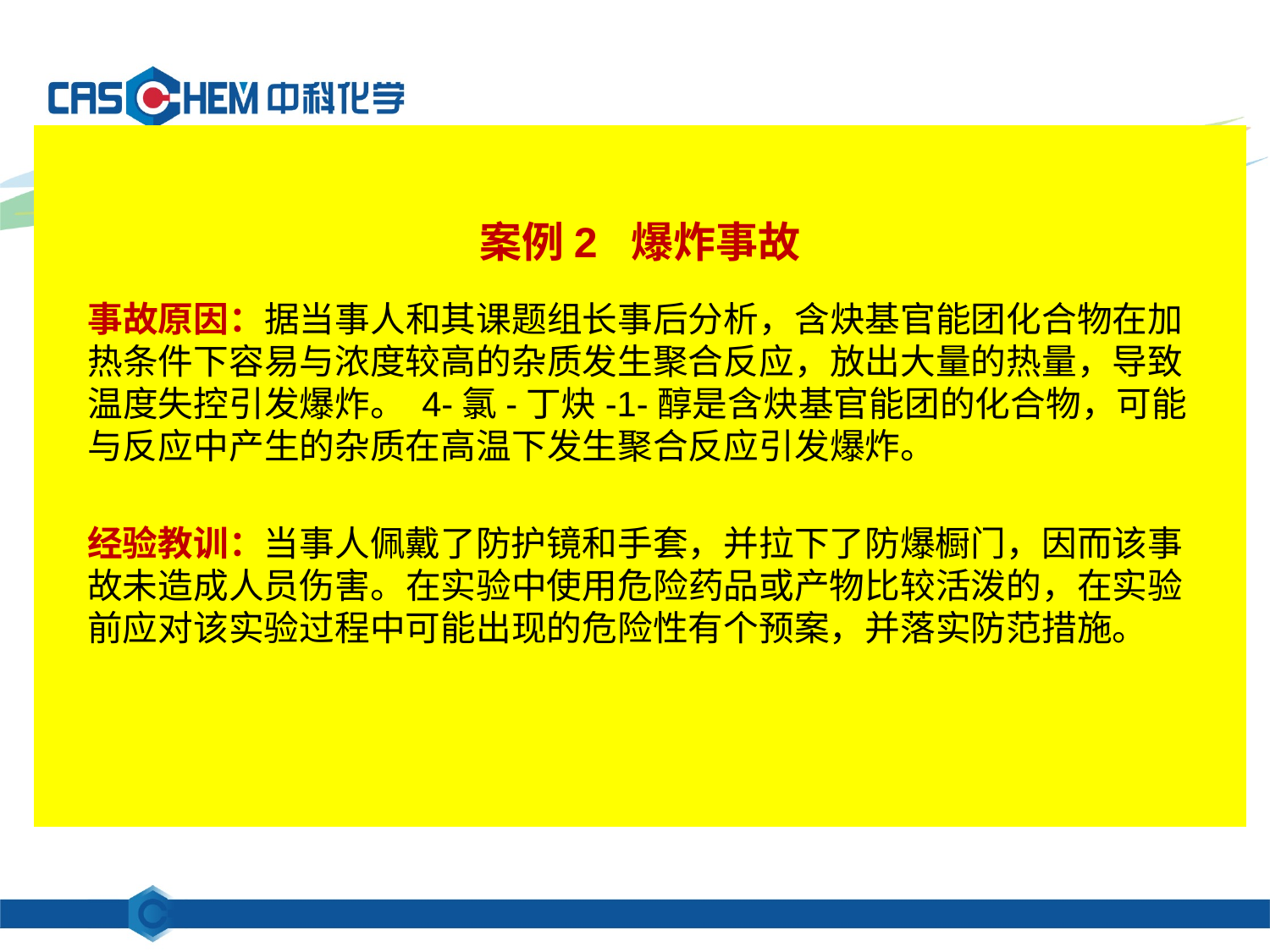

案例2  爆炸事故
事故原因：据当事人和其课题组长事后分析，含炔基官能团化合物在加热条件下容易与浓度较高的杂质发生聚合反应，放出大量的热量，导致温度失控引发爆炸。 4-氯-丁炔-1-醇是含炔基官能团的化合物，可能与反应中产生的杂质在高温下发生聚合反应引发爆炸。
经验教训：当事人佩戴了防护镜和手套，并拉下了防爆橱门，因而该事故未造成人员伤害。在实验中使用危险药品或产物比较活泼的，在实验前应对该实验过程中可能出现的危险性有个预案，并落实防范措施。